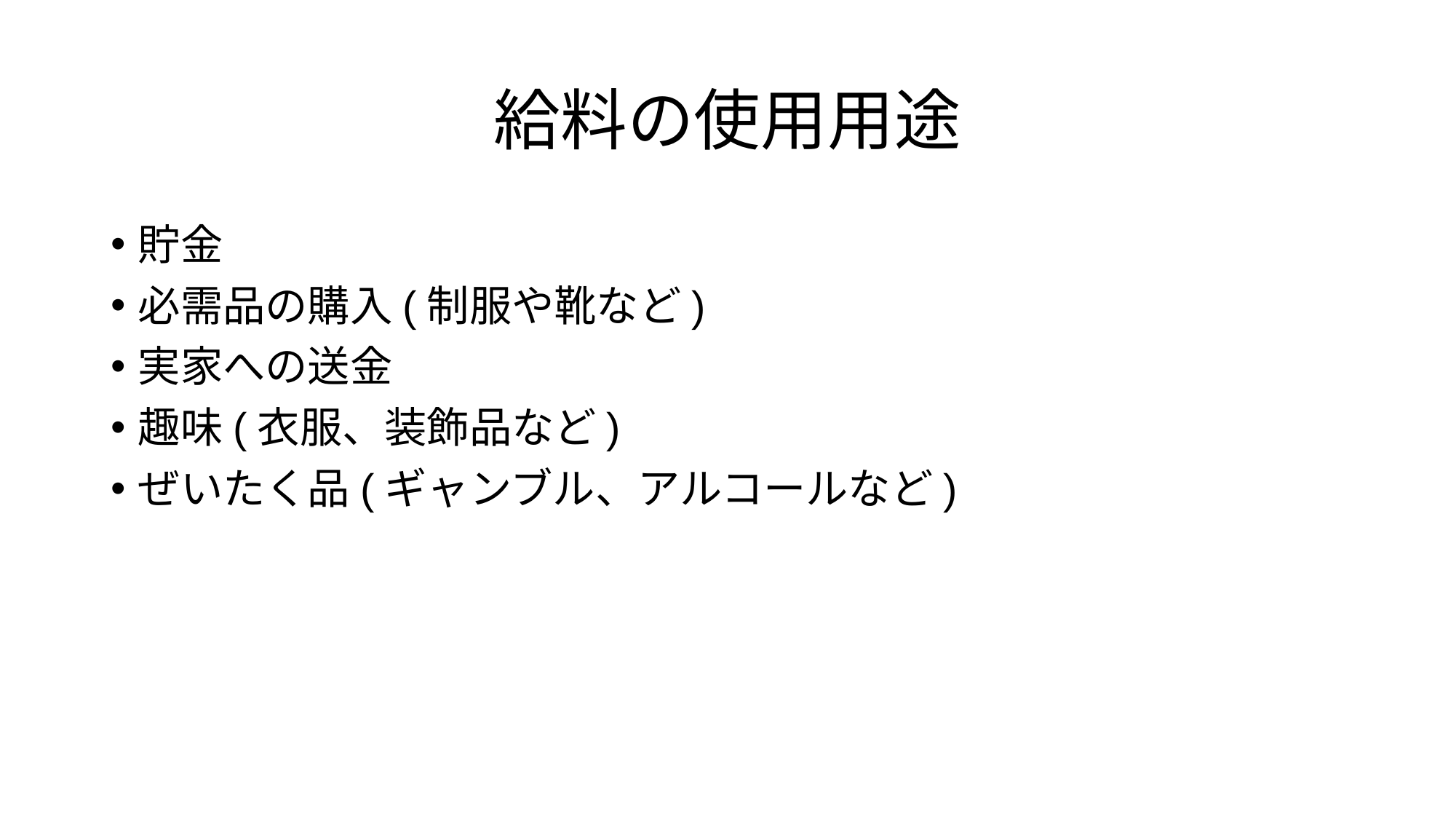

# 給料の使用用途
貯金
必需品の購入(制服や靴など)
実家への送金
趣味(衣服、装飾品など)
ぜいたく品(ギャンブル、アルコールなど)